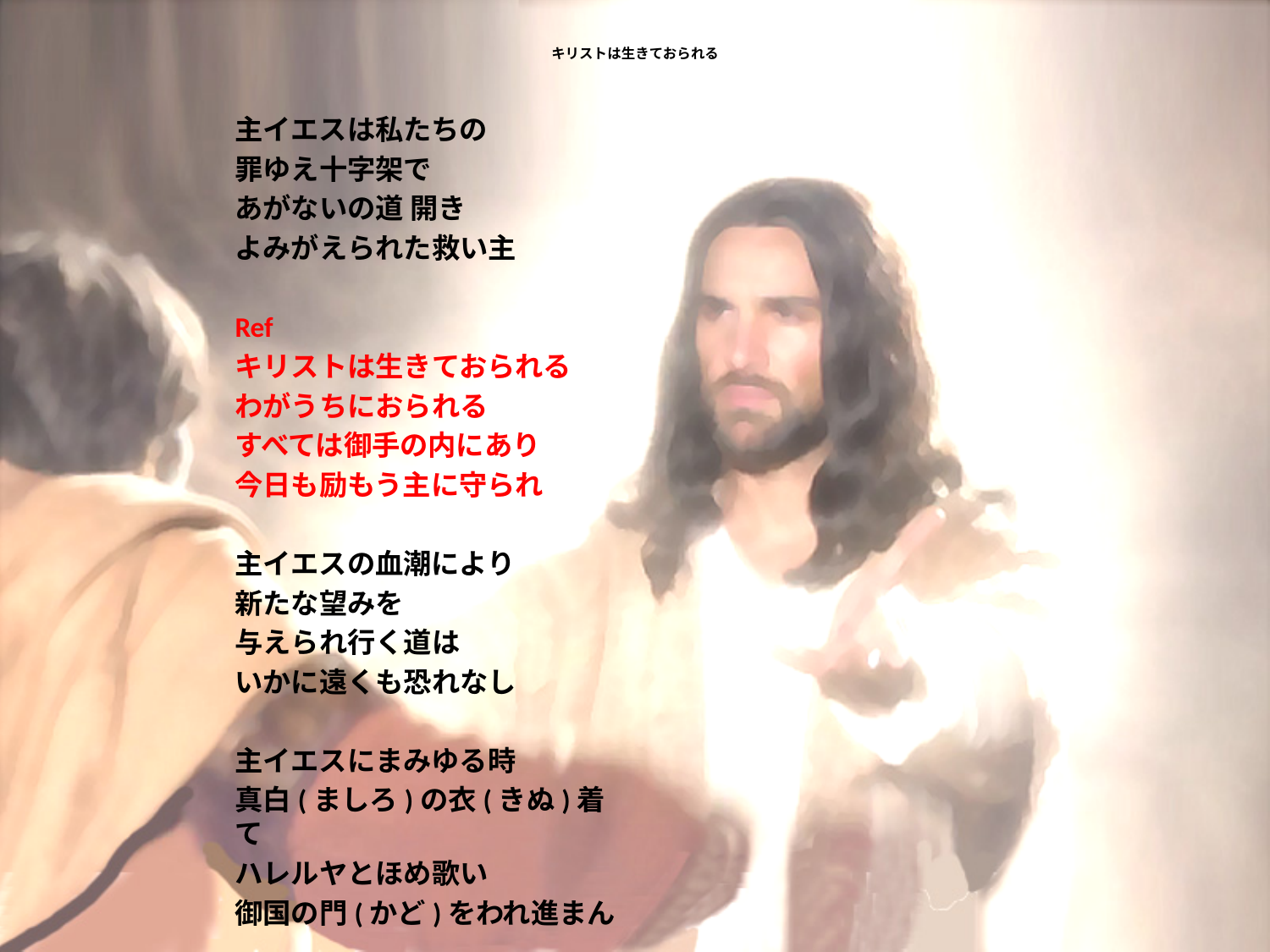

# キリストは生きておられる
主イエスは私たちの
罪ゆえ十字架で
あがないの道 開き
よみがえられた救い主

Ref
キリストは生きておられる
わがうちにおられる
すべては御手の内にあり
今日も励もう主に守られ

主イエスの血潮により
新たな望みを
与えられ行く道は
いかに遠くも恐れなし

主イエスにまみゆる時
真白(ましろ)の衣(きぬ)着て
ハレルヤとほめ歌い
御国の門(かど)をわれ進まん